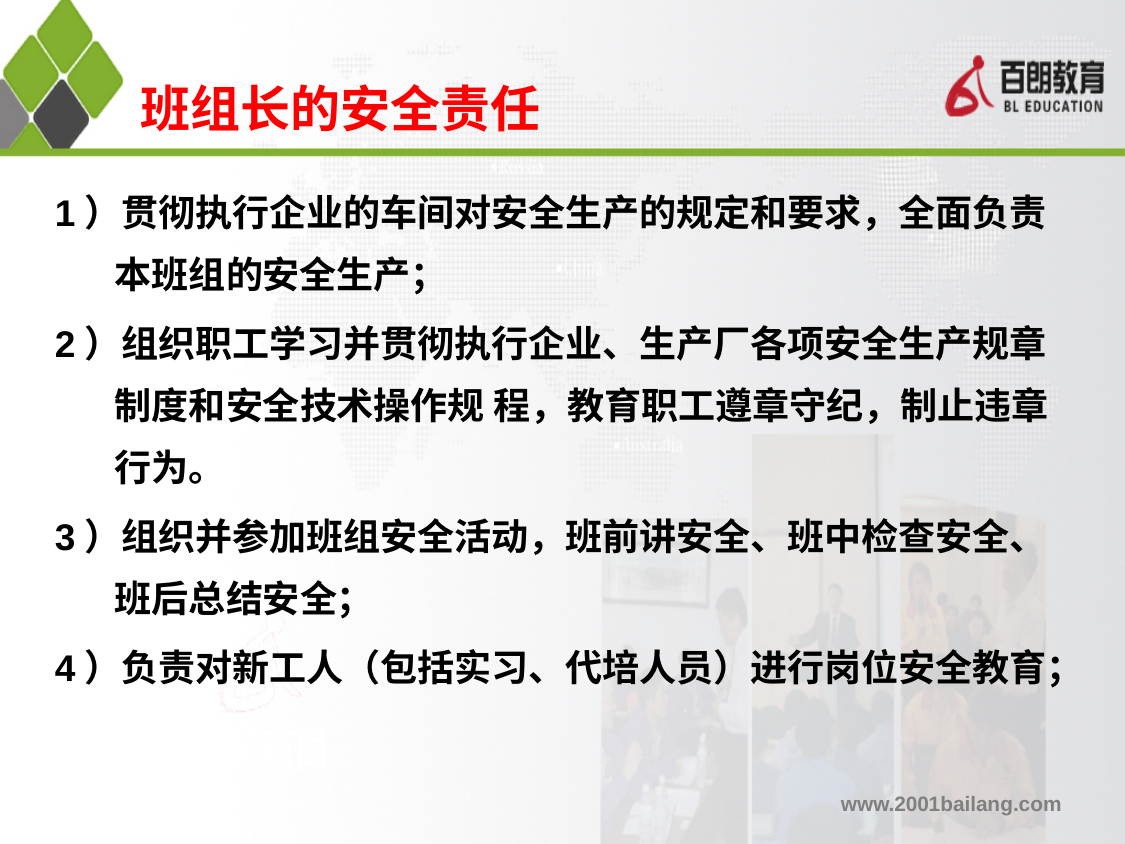

班组长的安全责任
1）贯彻执行企业的车间对安全生产的规定和要求，全面负责本班组的安全生产；
2）组织职工学习并贯彻执行企业、生产厂各项安全生产规章制度和安全技术操作规 程，教育职工遵章守纪，制止违章行为。
3）组织并参加班组安全活动，班前讲安全、班中检查安全、班后总结安全；
4）负责对新工人（包括实习、代培人员）进行岗位安全教育；